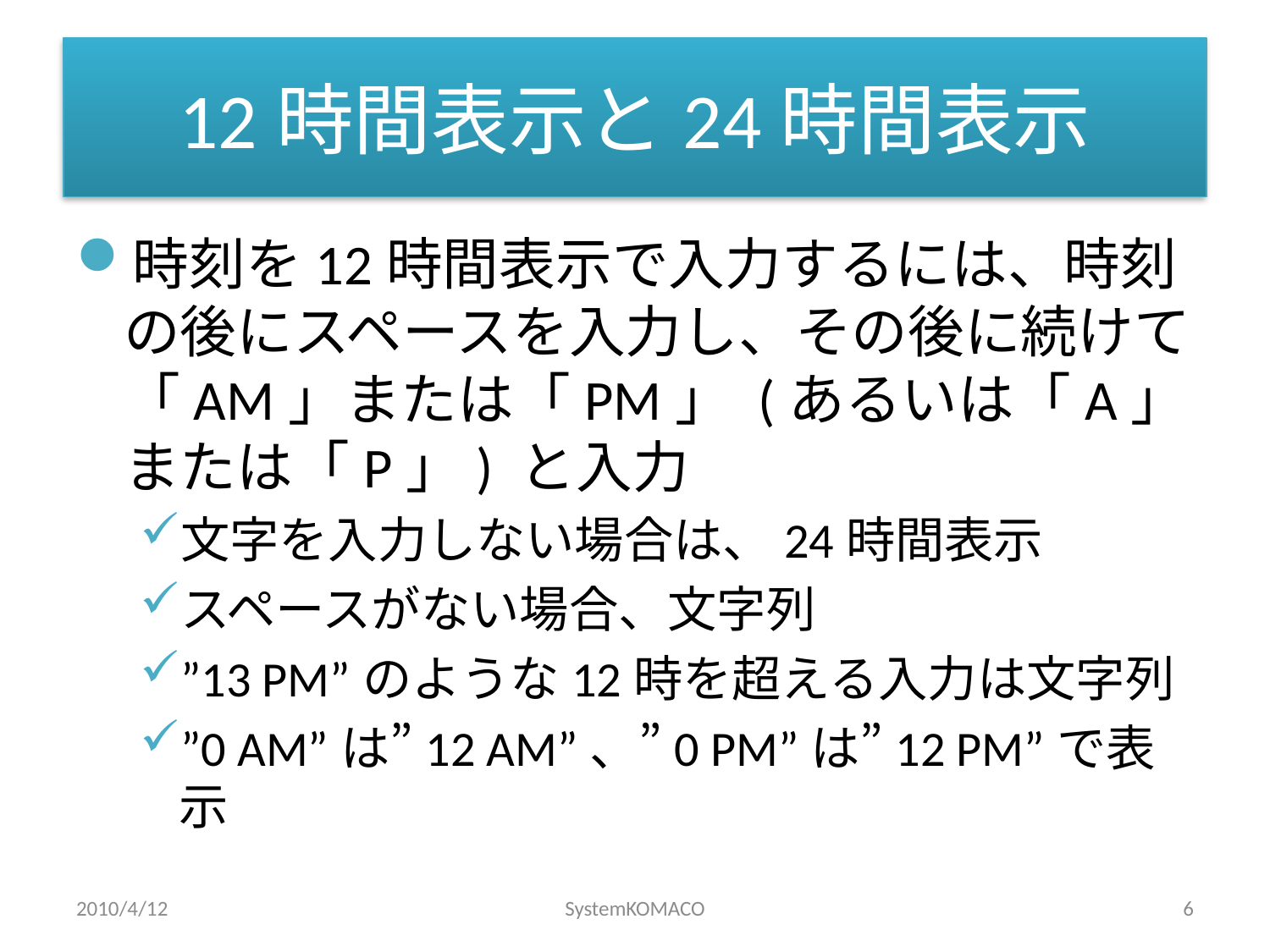

# 12時間表示と24時間表示
時刻を12時間表示で入力するには、時刻の後にスペースを入力し、その後に続けて「AM」または「PM」 (あるいは「A」または「P」) と入力
文字を入力しない場合は、24時間表示
スペースがない場合、文字列
”13 PM”のような12時を超える入力は文字列
”0 AM”は”12 AM”、”0 PM”は”12 PM”で表示
2010/4/12
SystemKOMACO
6